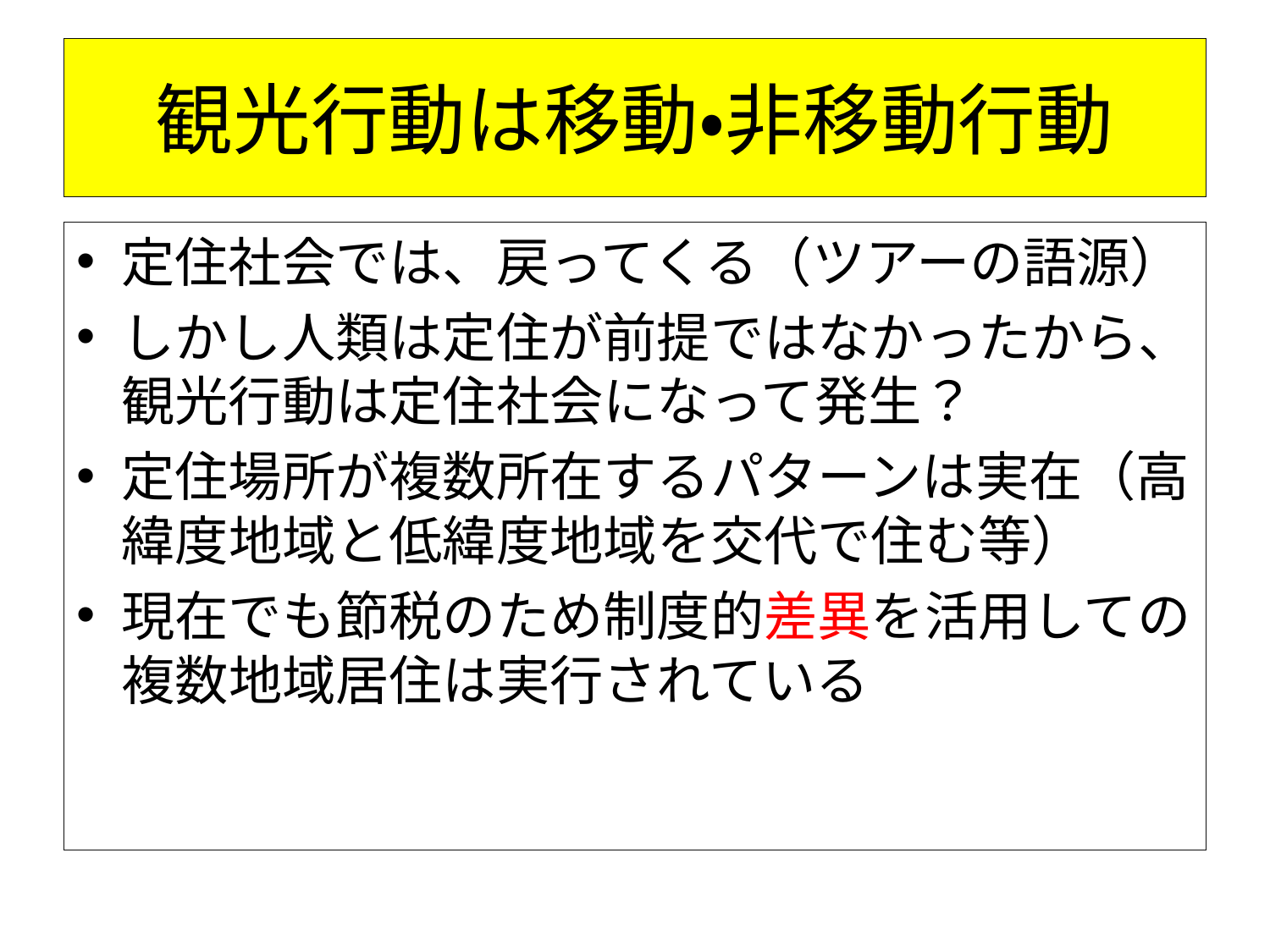

# 観光行動は移動・非移動行動
定住社会では、戻ってくる（ツアーの語源）
しかし人類は定住が前提ではなかったから、観光行動は定住社会になって発生？
定住場所が複数所在するパターンは実在（高緯度地域と低緯度地域を交代で住む等）
現在でも節税のため制度的差異を活用しての複数地域居住は実行されている